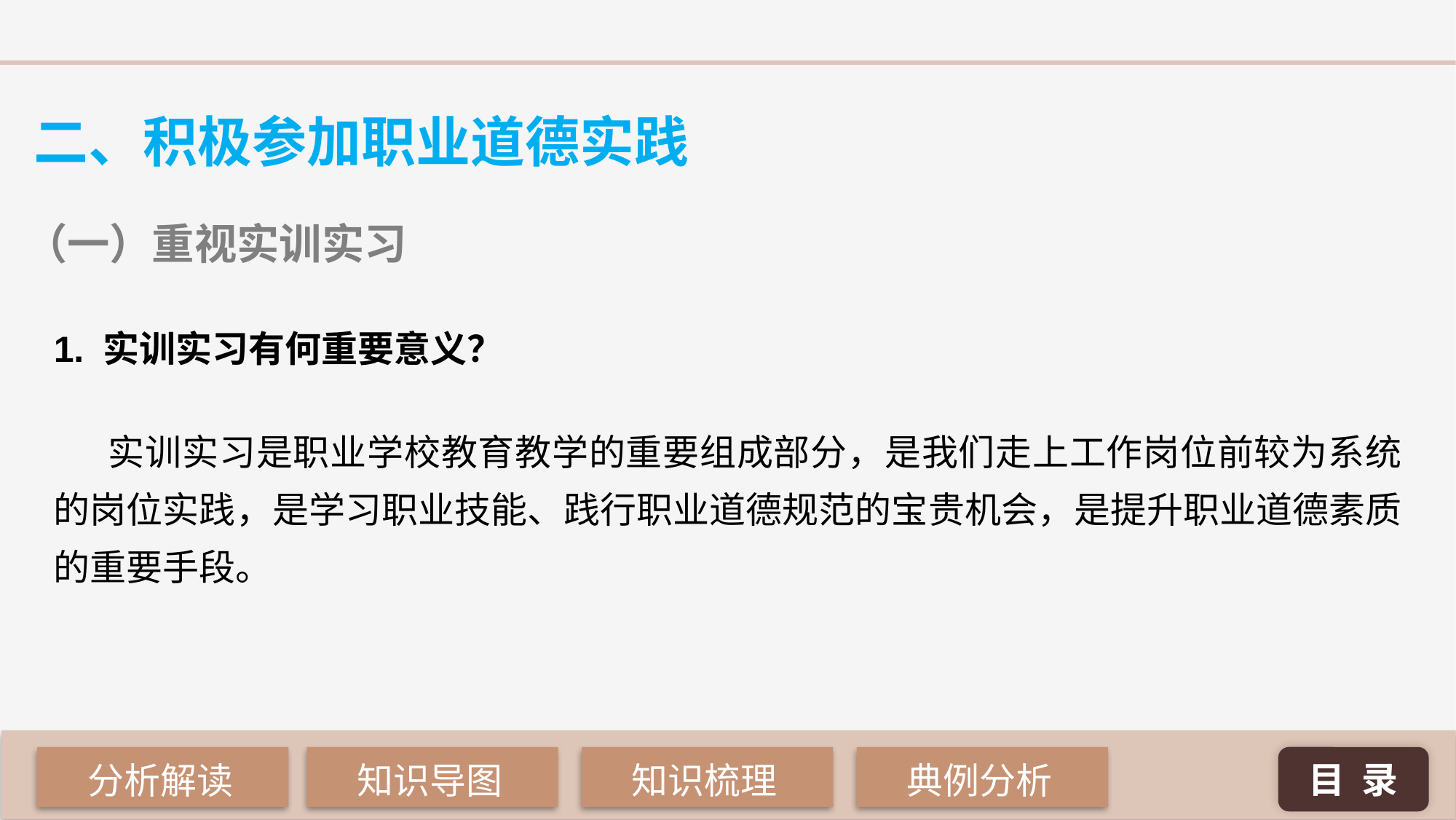

二、积极参加职业道德实践
（一）重视实训实习
1. 实训实习有何重要意义？
实训实习是职业学校教育教学的重要组成部分，是我们走上工作岗位前较为系统的岗位实践，是学习职业技能、践行职业道德规范的宝贵机会，是提升职业道德素质的重要手段。